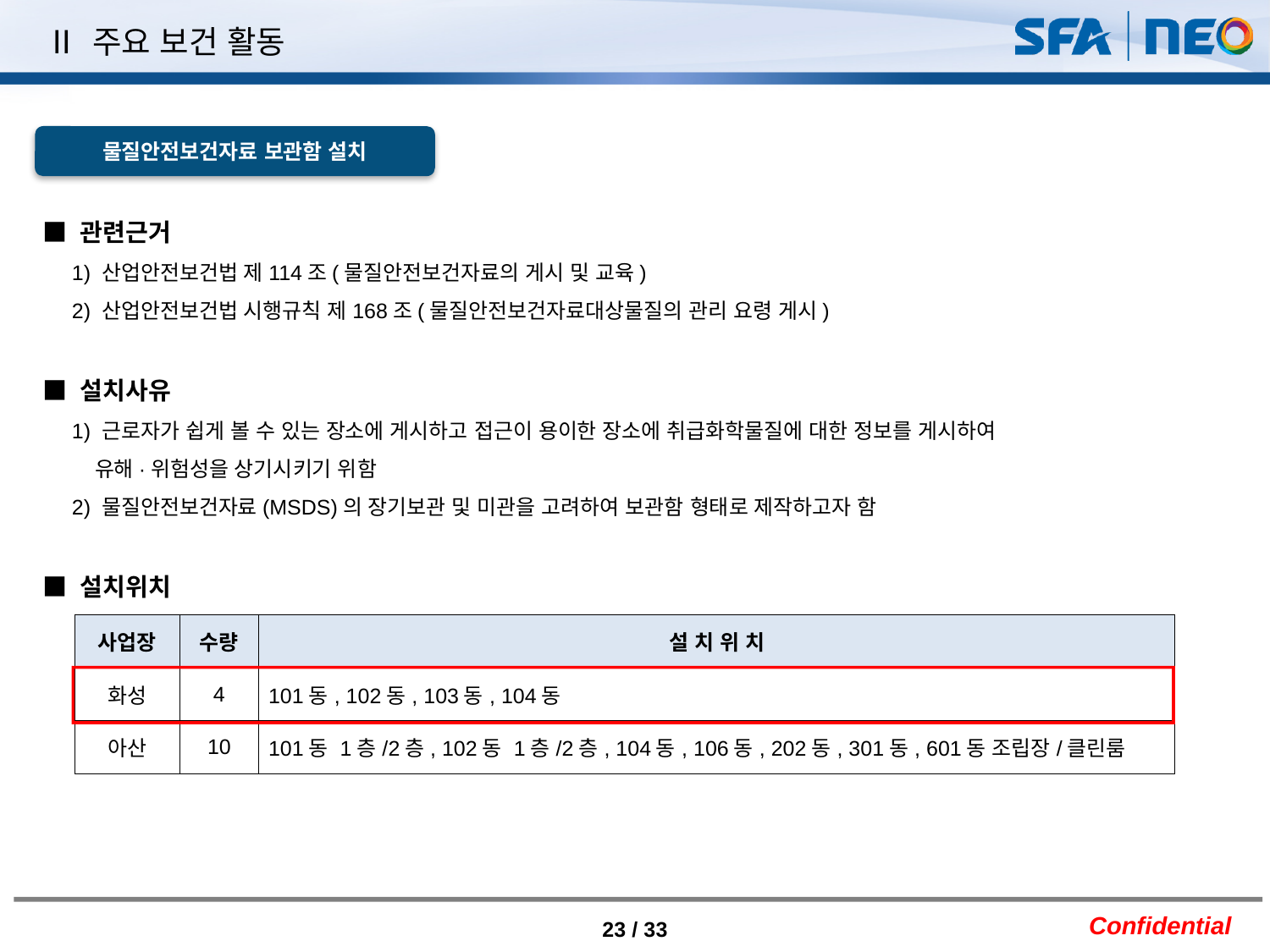

Ⅱ 주요 보건 활동
물질안전보건자료 보관함 설치
■ 관련근거
     1) 산업안전보건법 제114조(물질안전보건자료의 게시 및 교육)
     2) 산업안전보건법 시행규칙 제168조(물질안전보건자료대상물질의 관리 요령 게시)

■ 설치사유
     1) 근로자가 쉽게 볼 수 있는 장소에 게시하고 접근이 용이한 장소에 취급화학물질에 대한 정보를 게시하여
        유해·위험성을 상기시키기 위함
     2) 물질안전보건자료(MSDS)의 장기보관 및 미관을 고려하여 보관함 형태로 제작하고자 함

■ 설치위치
| 사업장 | 수량 | 설 치 위 치 |
| --- | --- | --- |
| 화성 | 4 | 101동, 102동, 103동, 104동 |
| 아산 | 10 | 101동 1층/2층, 102동 1층/2층, 104동, 106동, 202동, 301동, 601동 조립장/클린룸 |